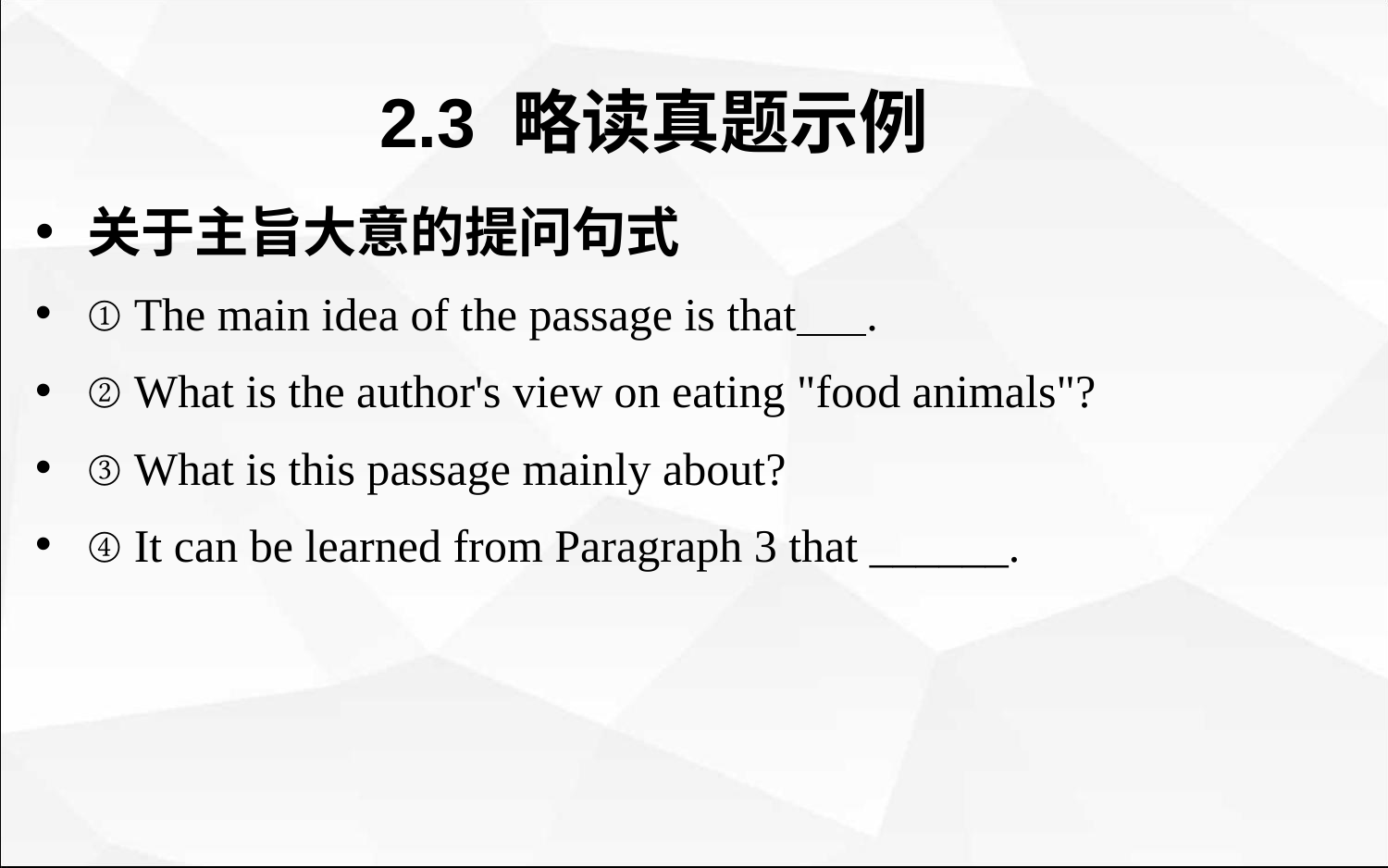

2.3 略读真题示例
关于主旨大意的提问句式
① The main idea of the passage is that      .
② What is the author's view on eating "food animals"?
③ What is this passage mainly about?
④ It can be learned from Paragraph 3 that ______.